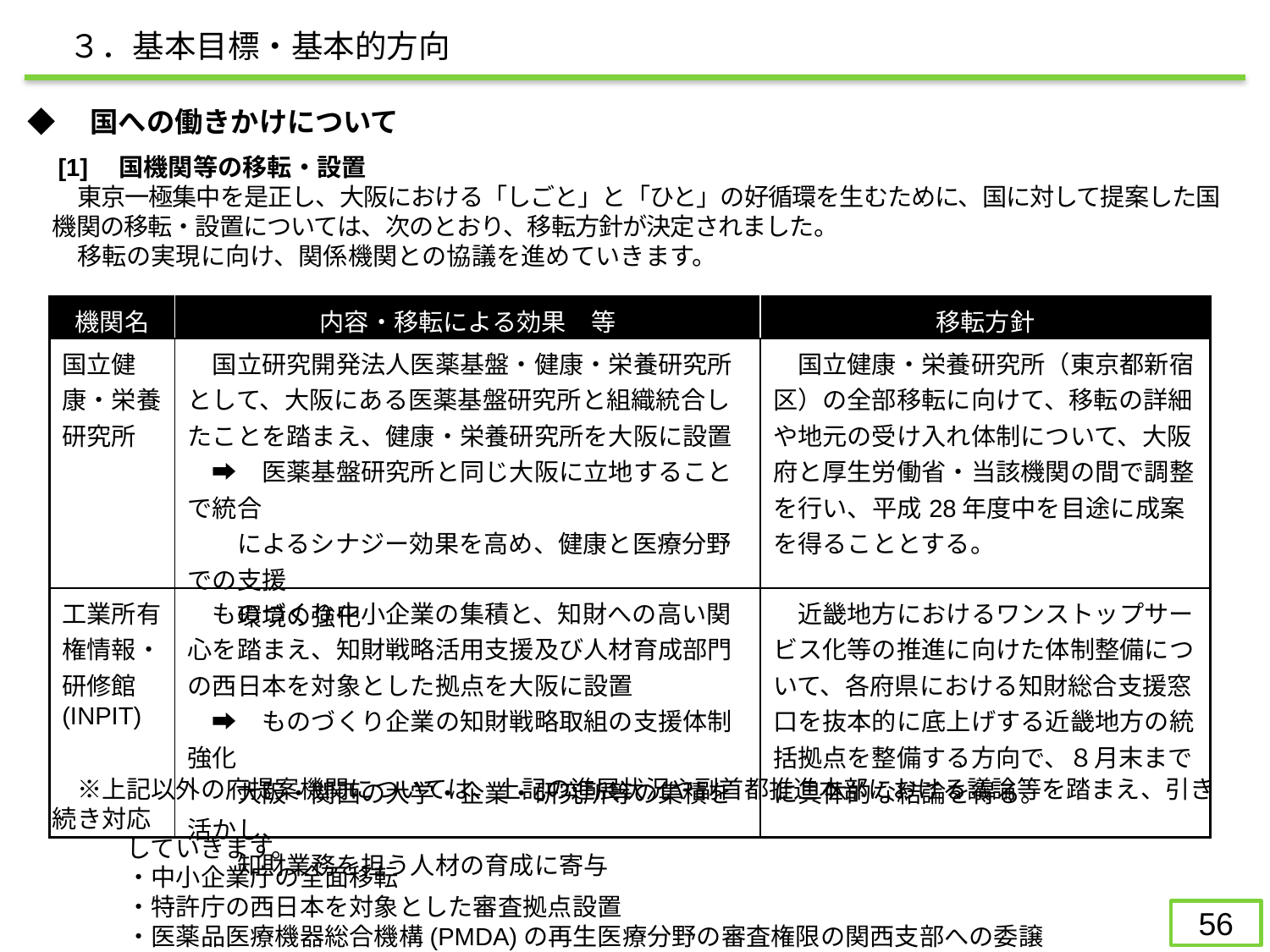

３．基本目標・基本的方向
◆　国への働きかけについて

　[1]　国機関等の移転・設置
　　東京一極集中を是正し、大阪における「しごと」と「ひと」の好循環を生むために、国に対して提案した国機関の移転・設置については、次のとおり、移転方針が決定されました。
　　移転の実現に向け、関係機関との協議を進めていきます。

　　※上記以外の府提案機関については、上記の進展状況や副首都推進本部における議論等を踏まえ、引き続き対応
　　　　していきます。
　　　　・中小企業庁の全面移転
　　　　・特許庁の西日本を対象とした審査拠点設置
　　　　・医薬品医療機器総合機構(PMDA)の再生医療分野の審査権限の関西支部への委譲
| 機関名 | 内容・移転による効果　等 | 移転方針 |
| --- | --- | --- |
| 国立健康・栄養研究所 | 国立研究開発法人医薬基盤・健康・栄養研究所として、大阪にある医薬基盤研究所と組織統合したことを踏まえ、健康・栄養研究所を大阪に設置 　➡　医薬基盤研究所と同じ大阪に立地することで統合 　　によるシナジー効果を高め、健康と医療分野での支援 　　環境の強化 | 国立健康・栄養研究所（東京都新宿区）の全部移転に向けて、移転の詳細や地元の受け入れ体制について、大阪府と厚生労働省・当該機関の間で調整を行い、平成28年度中を目途に成案を得ることとする。 |
| 工業所有権情報・研修館(INPIT) | ものづくり中小企業の集積と、知財への高い関心を踏まえ、知財戦略活用支援及び人材育成部門の西日本を対象とした拠点を大阪に設置 　➡　ものづくり企業の知財戦略取組の支援体制強化 　　大阪・関西の大学・企業・研究所等の集積を活かし、 　　知財業務を担う人材の育成に寄与 | 近畿地方におけるワンストップサービス化等の推進に向けた体制整備について、各府県における知財総合支援窓口を抜本的に底上げする近畿地方の統括拠点を整備する方向で、８月末までに具体的な結論を得る。 |
56